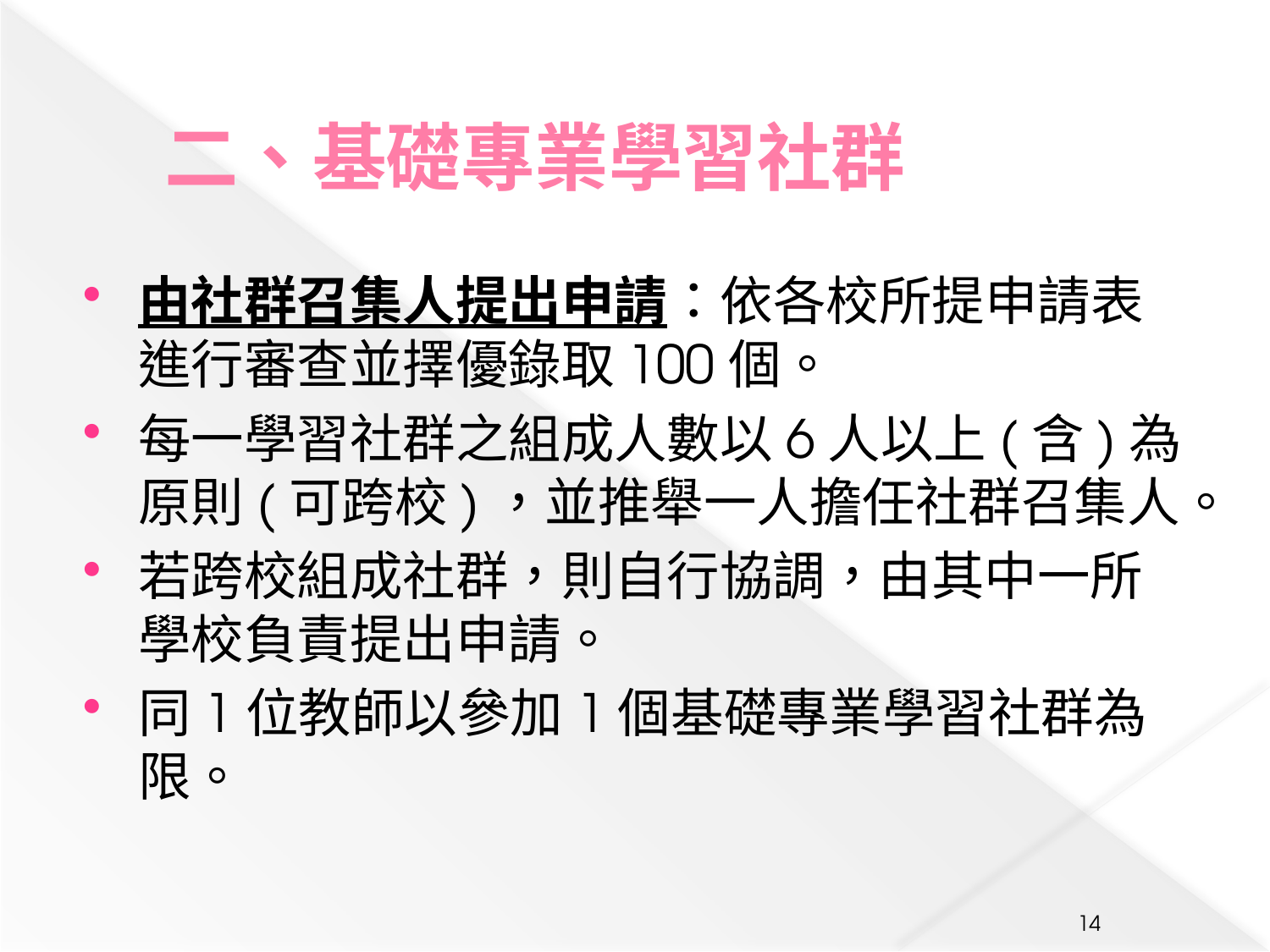

#
二、基礎專業學習社群
由社群召集人提出申請：依各校所提申請表進行審查並擇優錄取100個。
每一學習社群之組成人數以6人以上(含)為原則(可跨校)，並推舉一人擔任社群召集人。
若跨校組成社群，則自行協調，由其中一所學校負責提出申請。
同1位教師以參加1個基礎專業學習社群為限。

14